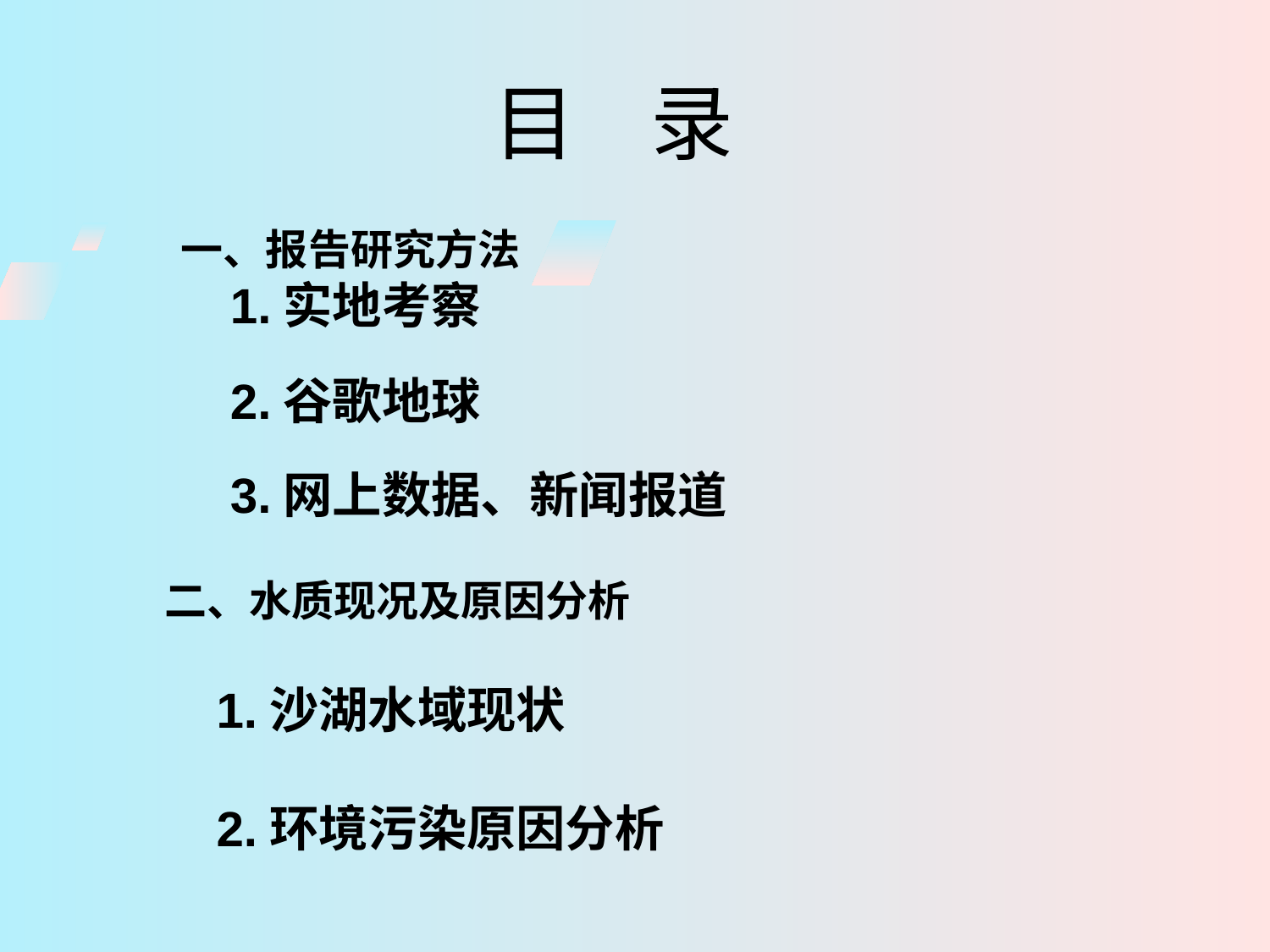

目    录
一、报告研究方法

1.实地考察

2.谷歌地球

3.网上数据、新闻报道

二、水质现况及原因分析

1.沙湖水域现状

2.环境污染原因分析